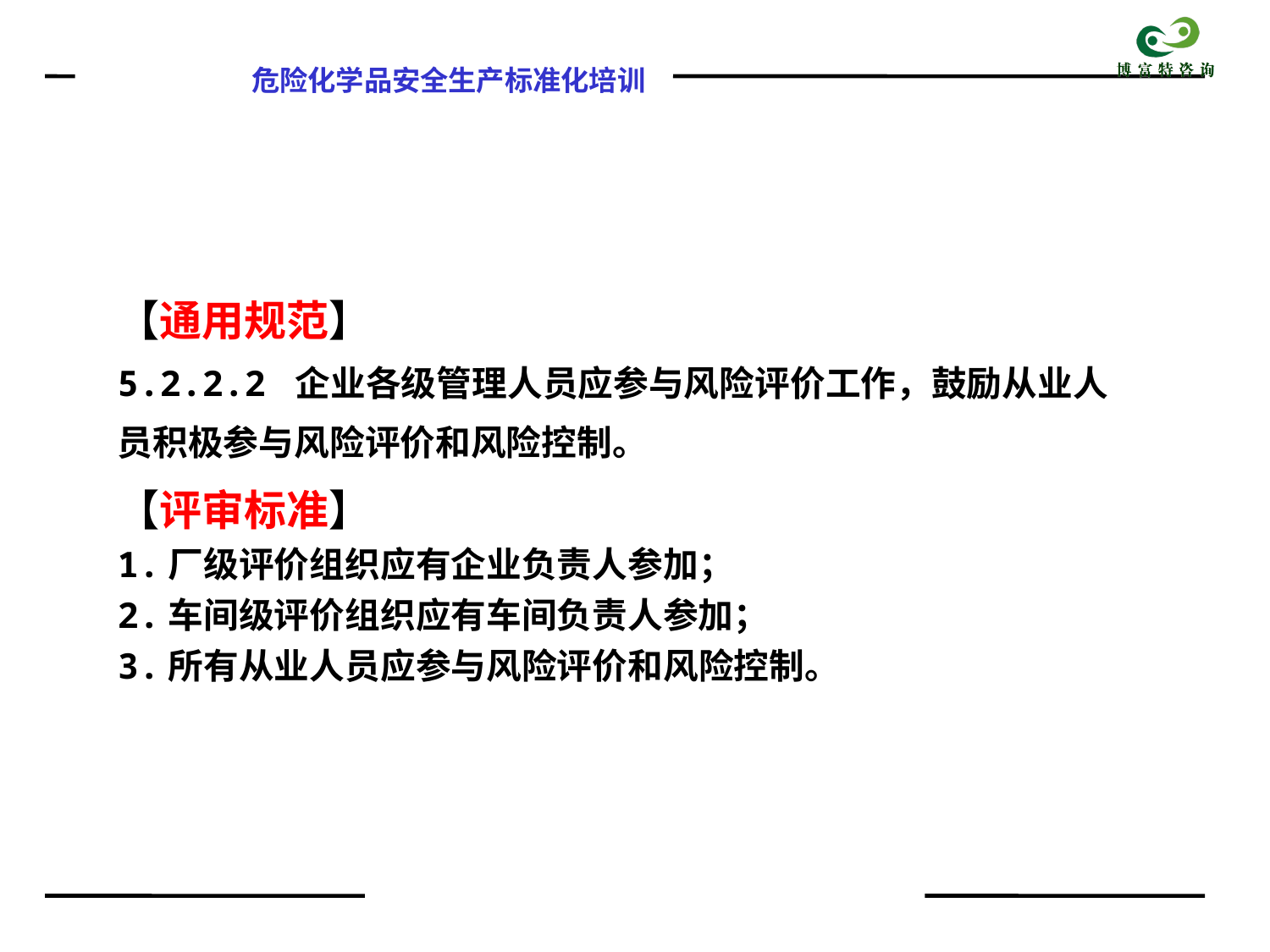

【通用规范】
5.2.2.2 企业各级管理人员应参与风险评价工作，鼓励从业人员积极参与风险评价和风险控制。
【评审标准】
1.厂级评价组织应有企业负责人参加；
2.车间级评价组织应有车间负责人参加；
3.所有从业人员应参与风险评价和风险控制。